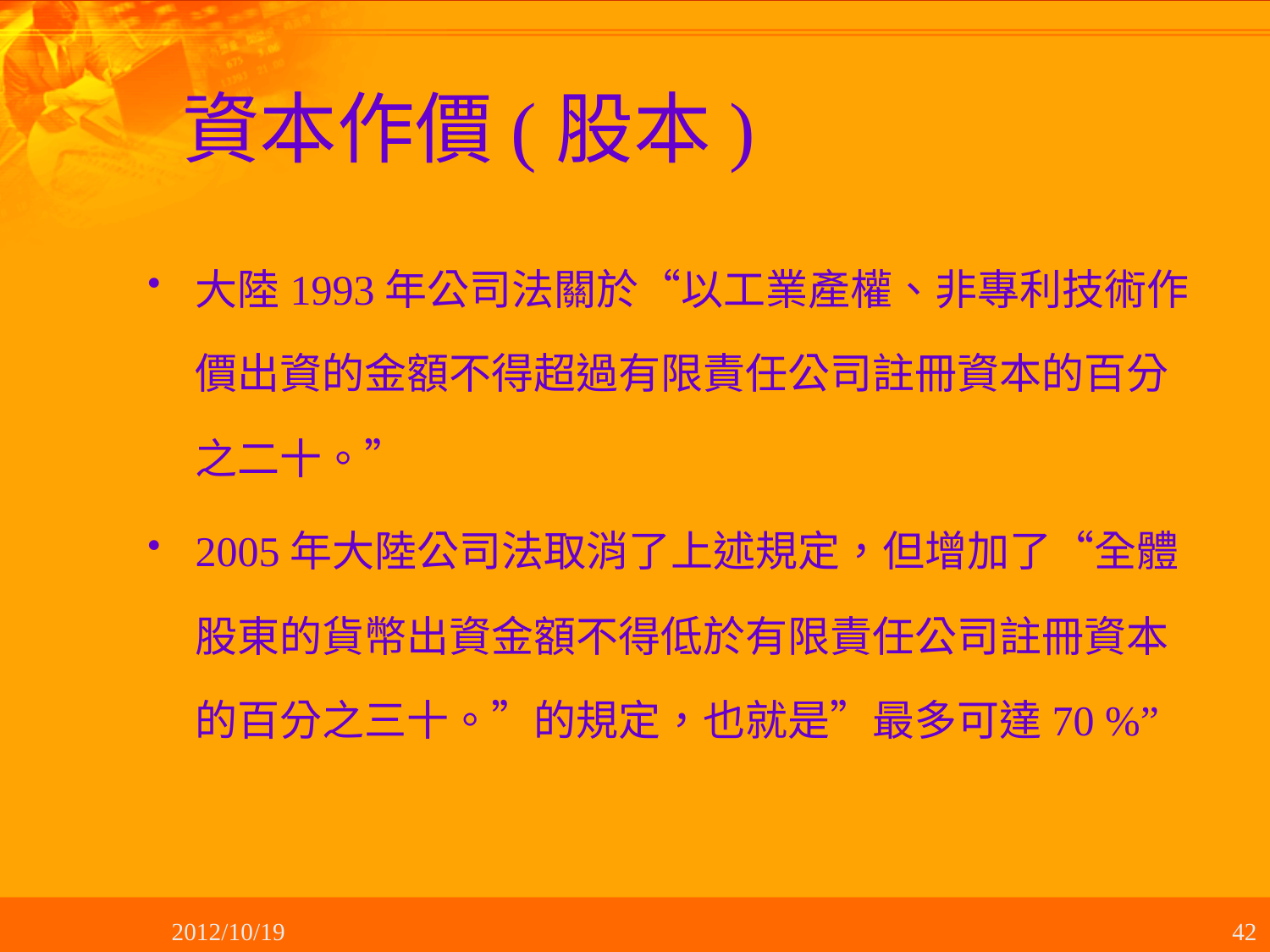

# 資本作價(股本)
大陸1993年公司法關於“以工業產權、非專利技術作價出資的金額不得超過有限責任公司註冊資本的百分之二十。”
2005年大陸公司法取消了上述規定，但增加了“全體股東的貨幣出資金額不得低於有限責任公司註冊資本的百分之三十。”的規定，也就是”最多可達70 %”
2012/10/19
42